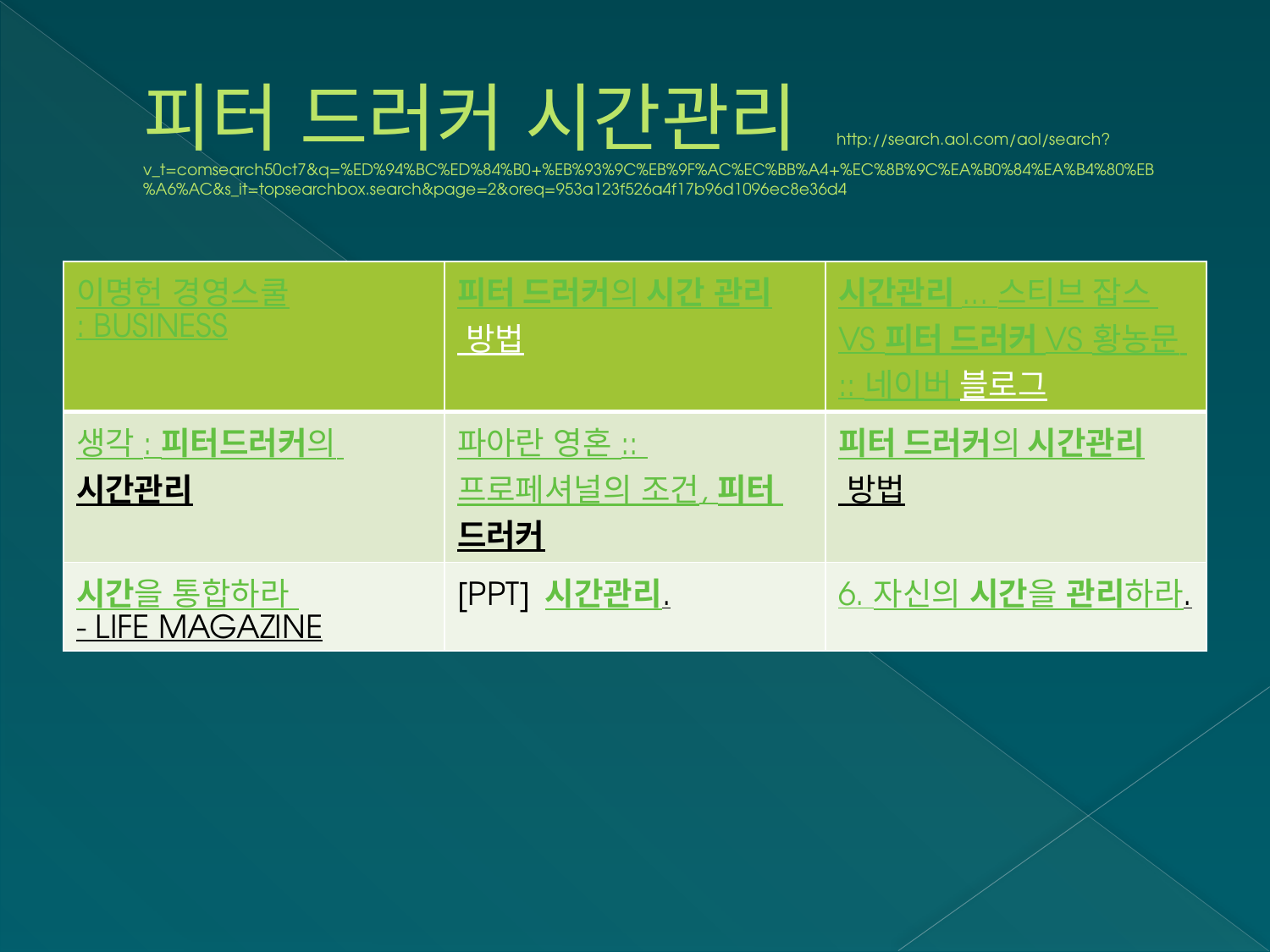

# 피터 드러커 시간관리 http://search.aol.com/aol/search?v_t=comsearch50ct7&q=%ED%94%BC%ED%84%B0+%EB%93%9C%EB%9F%AC%EC%BB%A4+%EC%8B%9C%EA%B0%84%EA%B4%80%EB%A6%AC&s_it=topsearchbox.search&page=2&oreq=953a123f526a4f17b96d1096ec8e36d4
| 이명헌 경영스쿨: BUSINESS | 피터 드러커의 시간 관리 방법 | 시간관리 ... 스티브 잡스 VS 피터 드러커 VS 황농문 :: 네이버 블로그 |
| --- | --- | --- |
| 생각 : 피터드러커의 시간관리 | 파아란 영혼 :: 프로페셔널의 조건, 피터 드러커 | 피터 드러커의 시간관리 방법 |
| 시간을 통합하라 - LIFE MAGAZINE | [PPT] 시간관리. | 6. 자신의 시간을 관리하라. |